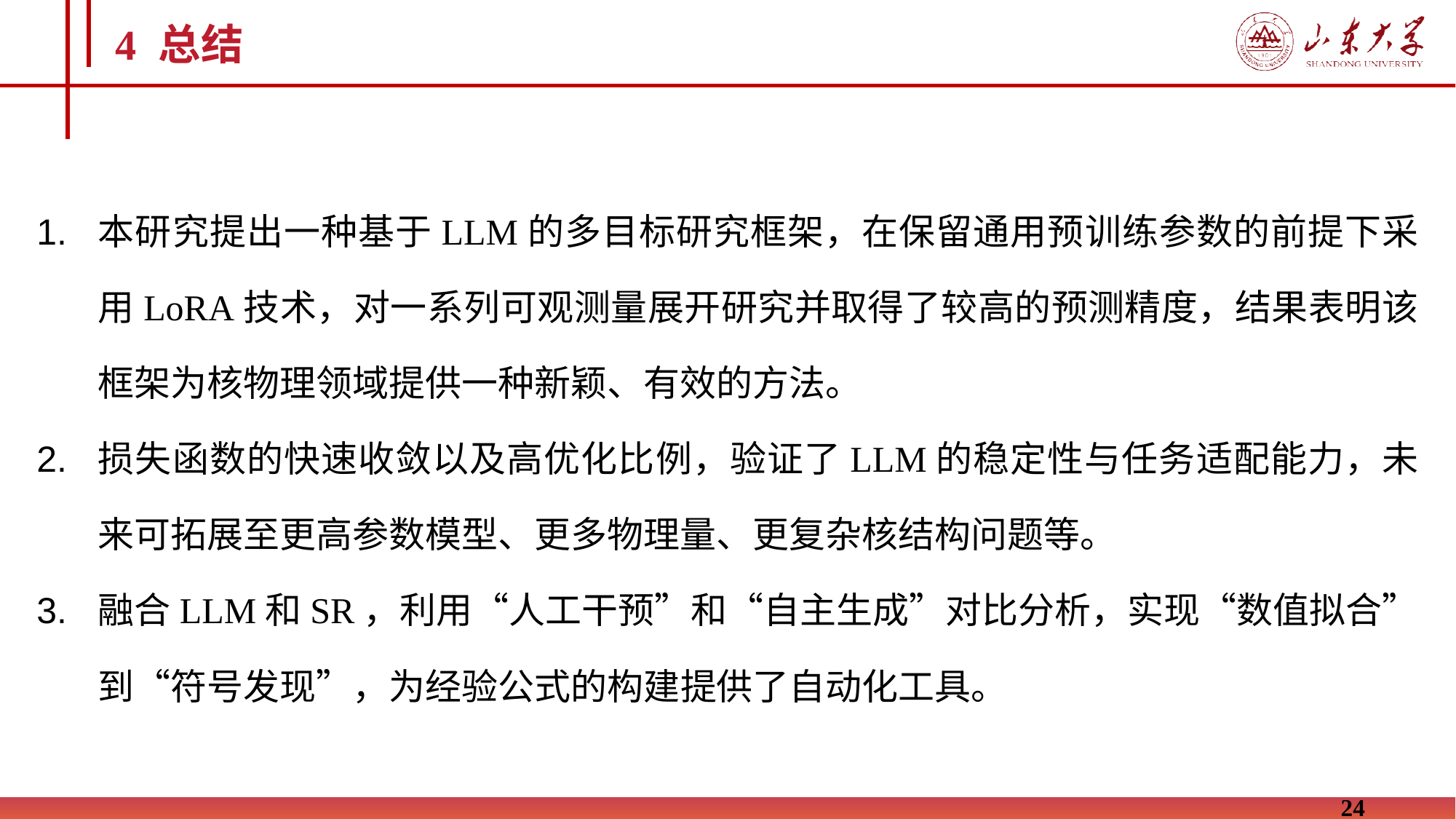

4 总结
本研究提出一种基于LLM的多目标研究框架，在保留通用预训练参数的前提下采用LoRA技术，对一系列可观测量展开研究并取得了较高的预测精度，结果表明该框架为核物理领域提供一种新颖、有效的方法。
损失函数的快速收敛以及高优化比例，验证了LLM的稳定性与任务适配能力，未来可拓展至更高参数模型、更多物理量、更复杂核结构问题等。
融合LLM和SR，利用“人工干预”和“自主生成”对比分析，实现“数值拟合”到“符号发现”，为经验公式的构建提供了自动化工具。
24